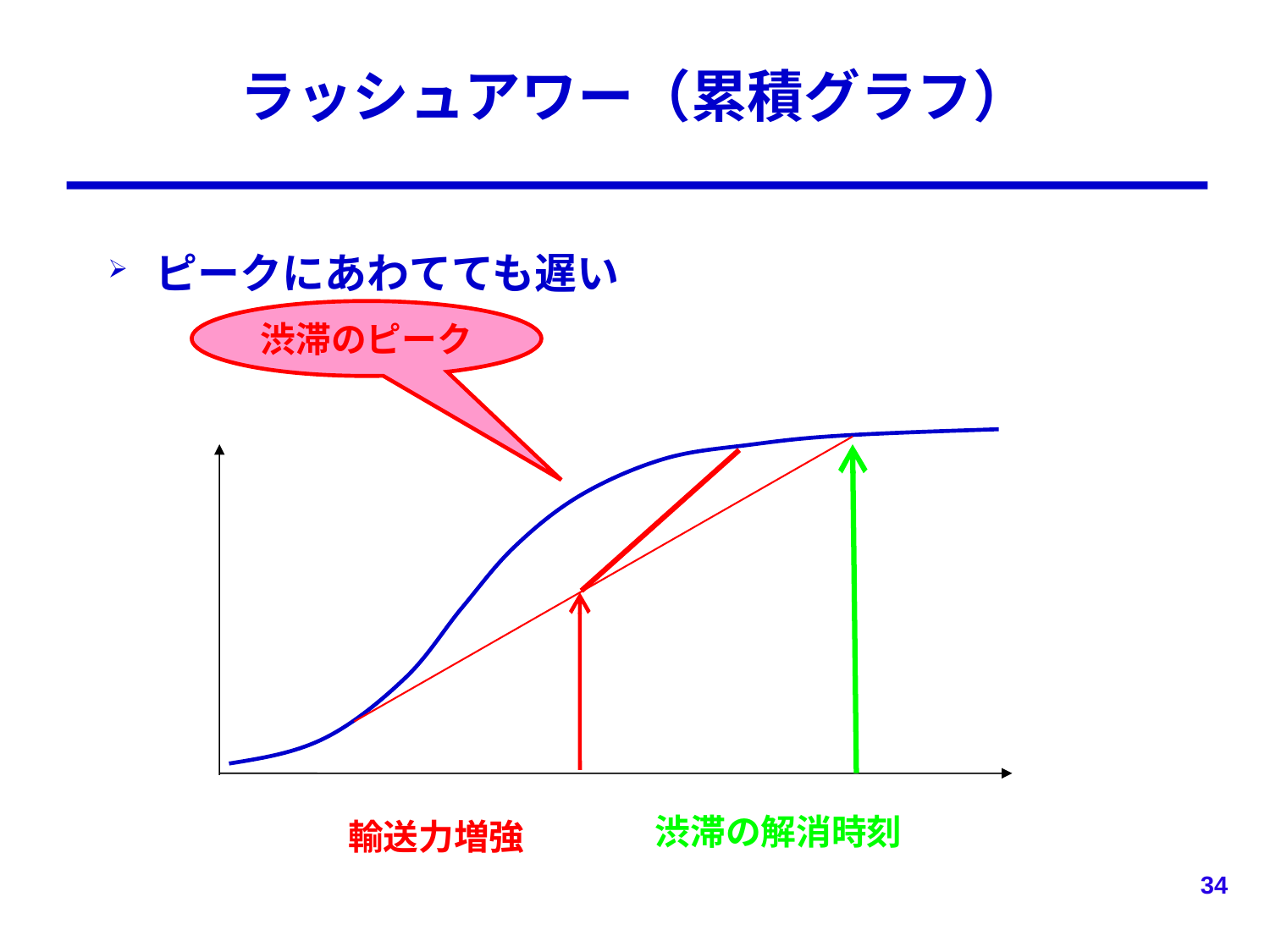

# ラッシュアワー（累積グラフ）
ピークにあわてても遅い
渋滞のピーク

渋滞の解消時刻

輸送力増強

34